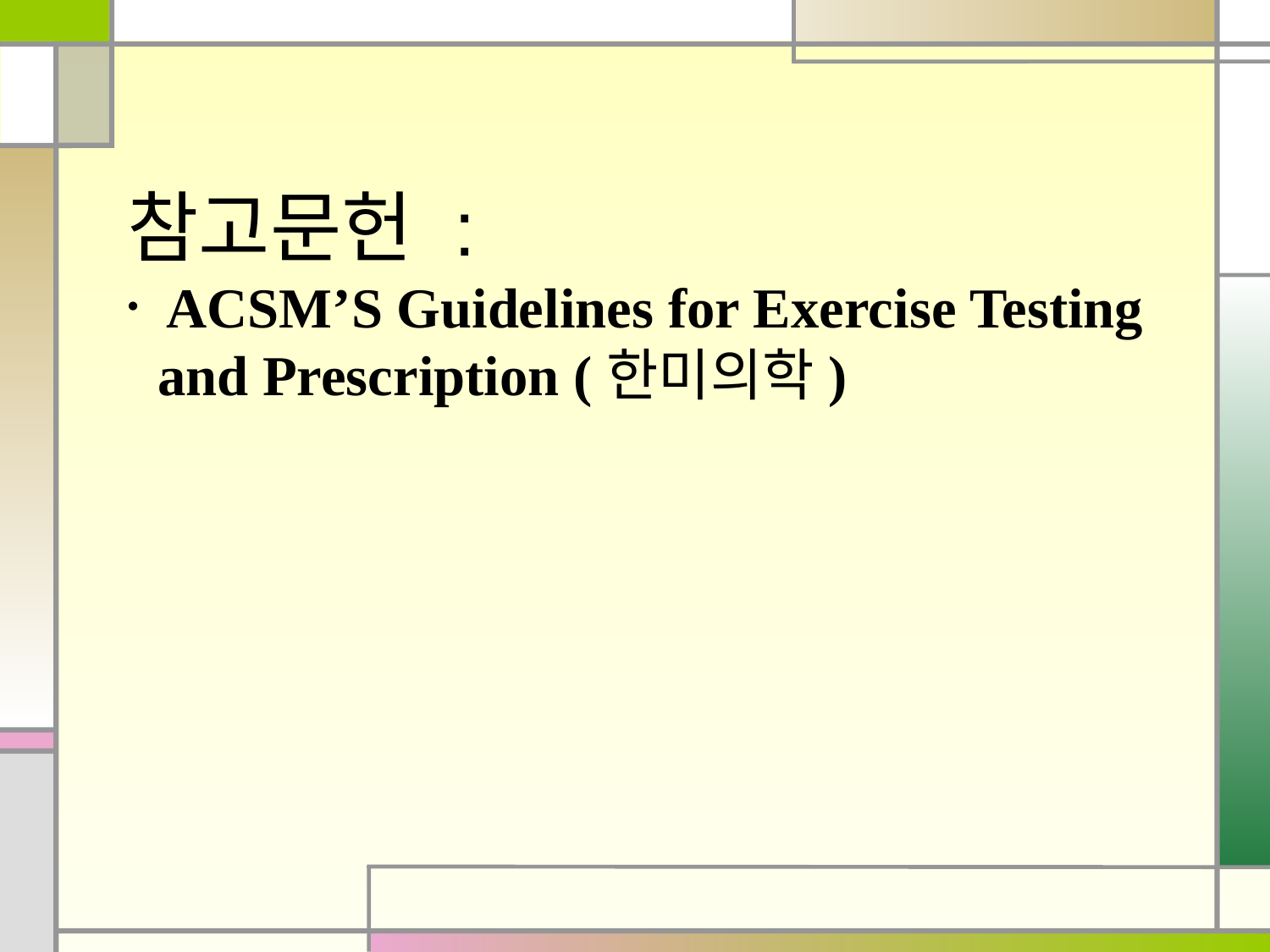

참고문헌 :
 ACSM’S Guidelines for Exercise Testing and Prescription (한미의학)